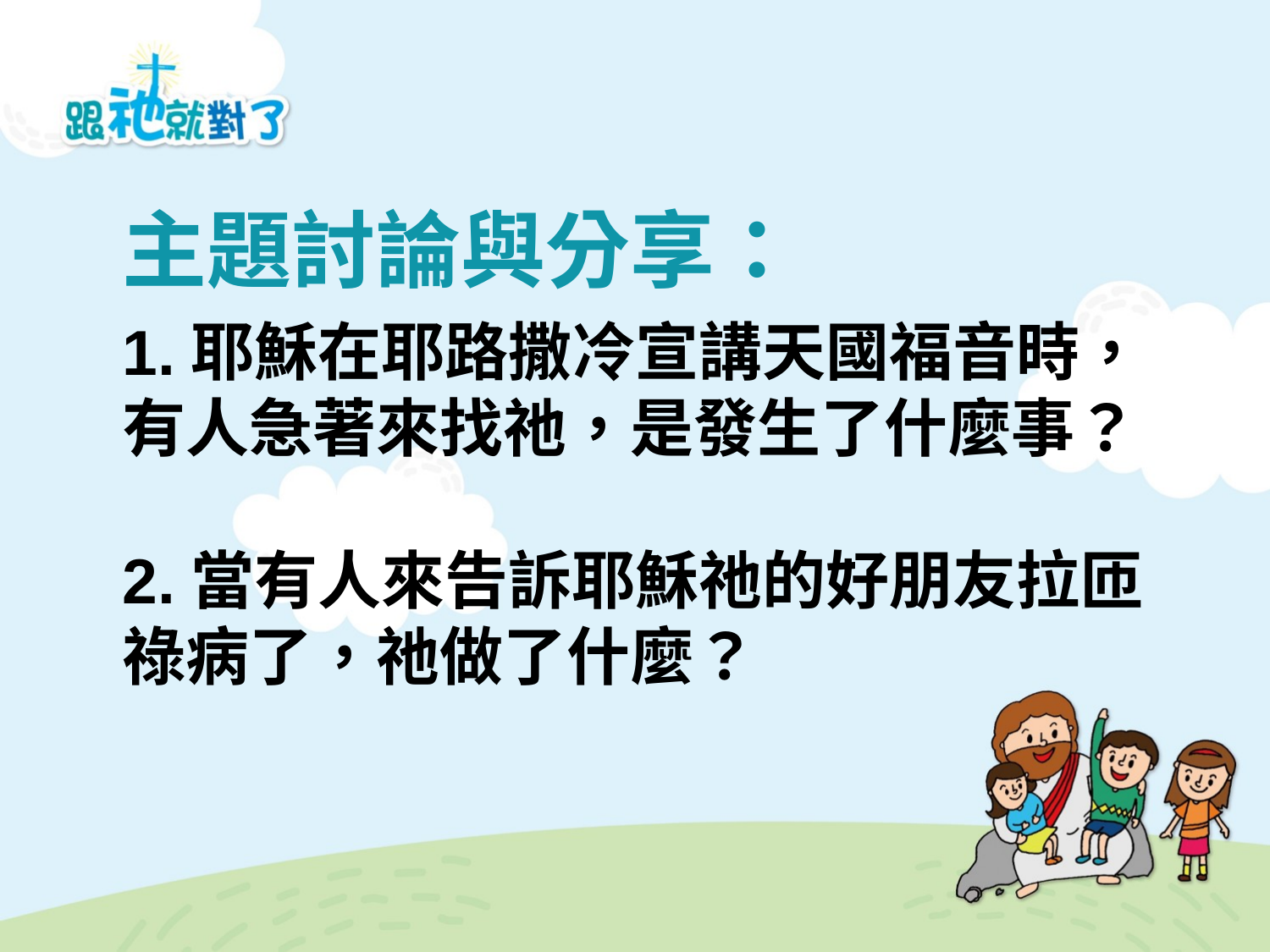

主題討論與分享：
1.耶穌在耶路撒冷宣講天國福音時，有人急著來找祂，是發生了什麼事？

2.當有人來告訴耶穌祂的好朋友拉匝祿病了，祂做了什麼？